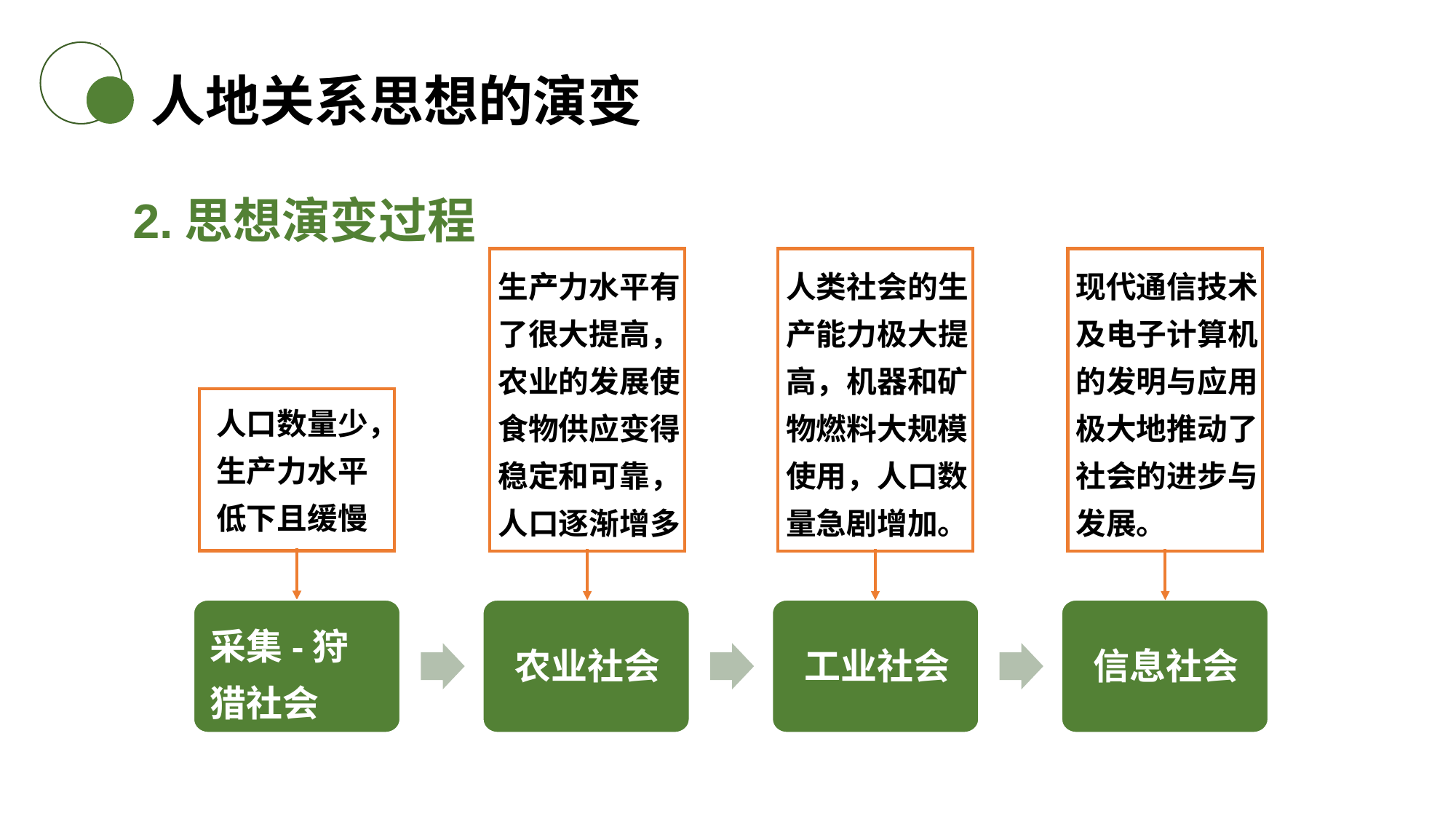

人地关系思想的演变

2.思想演变过程

生产力水平有了很大提高，农业的发展使食物供应变得稳定和可靠，人口逐渐增多

人类社会的生产能力极大提高，机器和矿物燃料大规模使用，人口数量急剧增加。

现代通信技术及电子计算机的发明与应用极大地推动了社会的进步与发展。
人口数量少，生产力水平低下且缓慢

采集-狩猎社会
农业社会
工业社会
信息社会